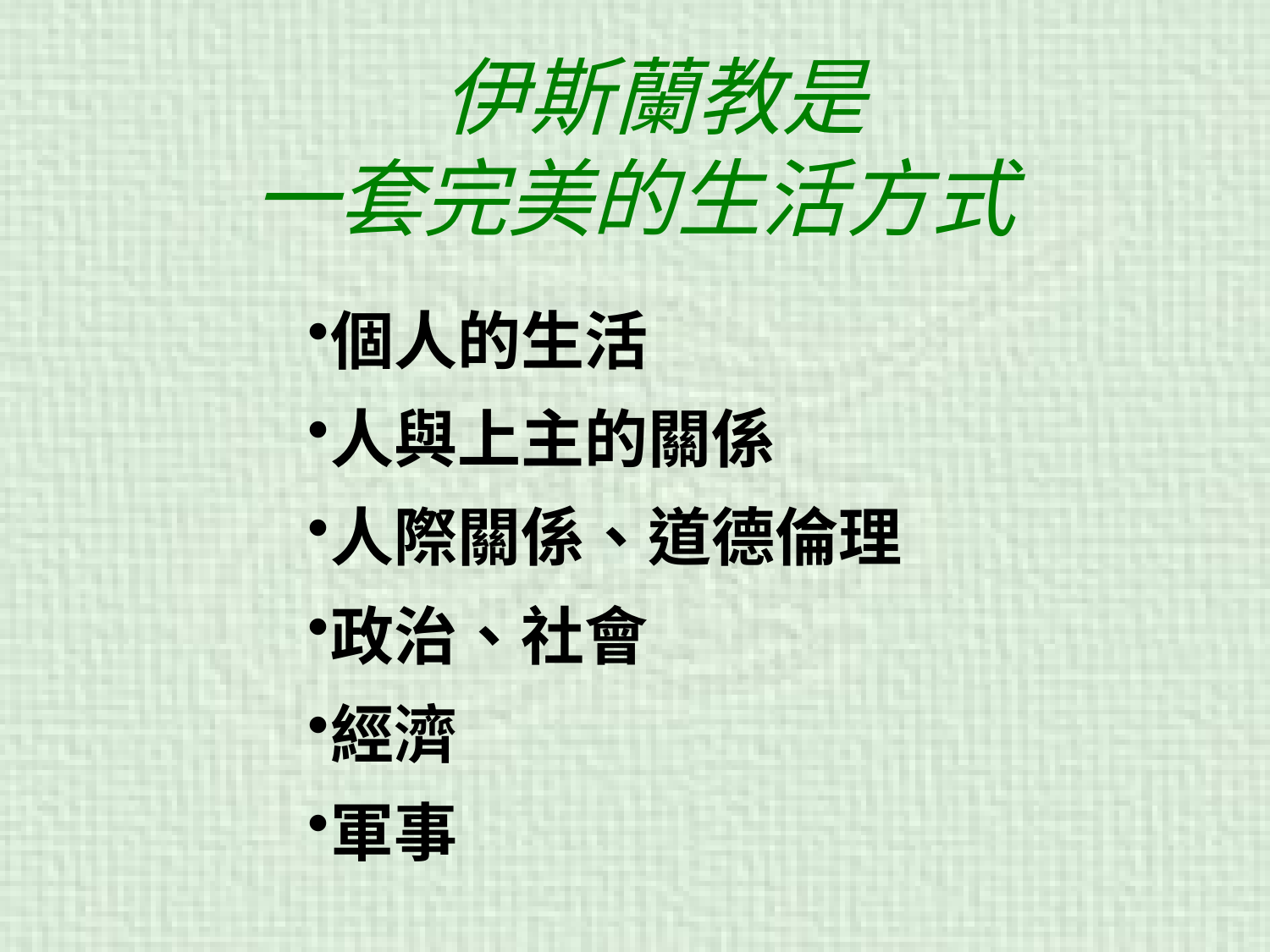

# 伊斯蘭教是 一套完美的生活方式

個人的生活
人與上主的關係
人際關係、道德倫理
政治、社會
經濟
軍事